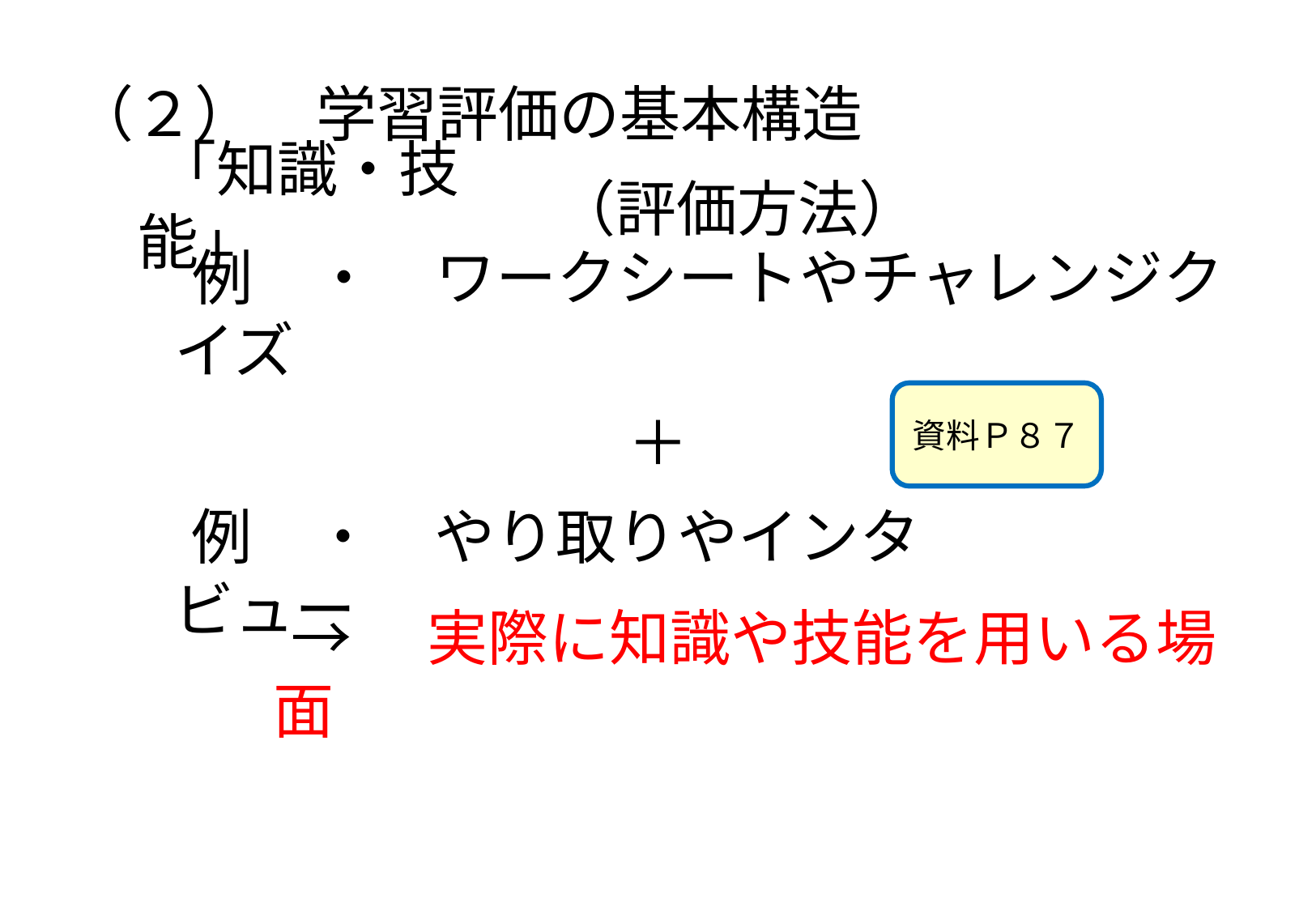

（２）　学習評価の基本構造

「知識・技能」

　　（評価方法）

例　・　ワークシートやチャレンジクイズ

資料Ｐ８７
＋

例　・　やり取りやインタビュー

→　実際に知識や技能を用いる場面